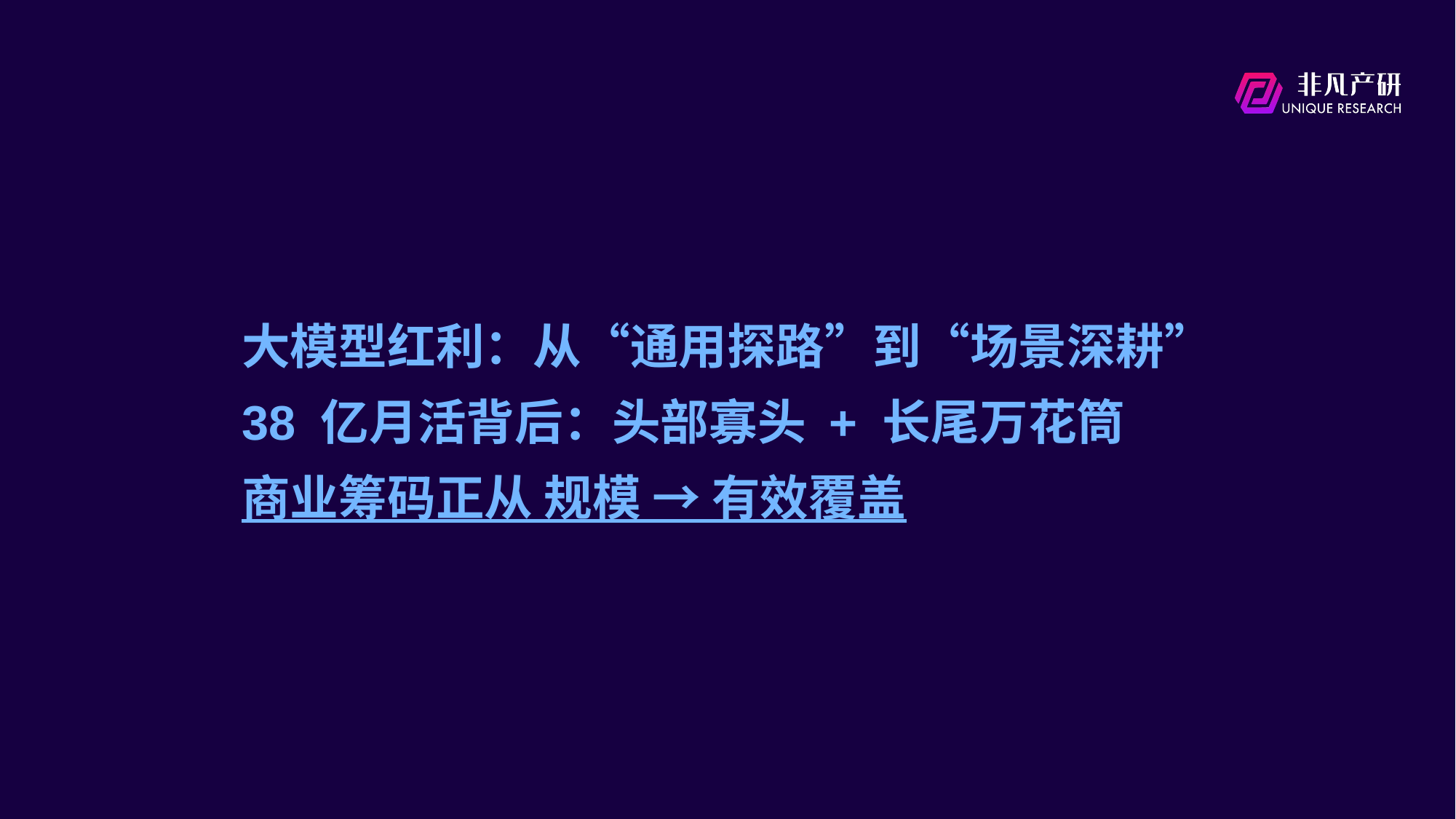

大模型红利：从“通用探路”到“场景深耕”
38 亿月活背后：头部寡头 + 长尾万花筒
商业筹码正从 规模 → 有效覆盖